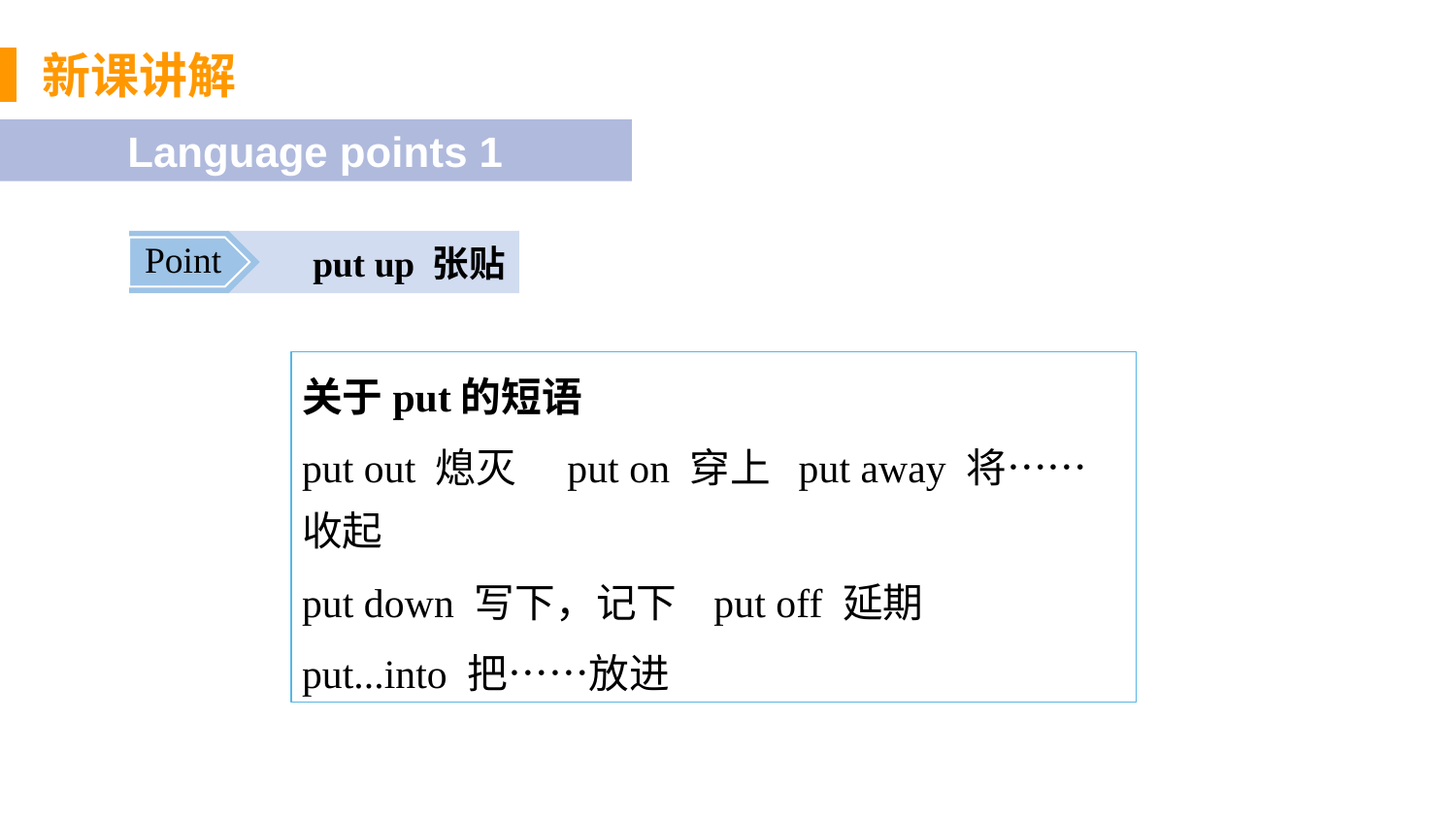

新课讲解

Language points 1

        put up 张贴

Point

关于put的短语
put out 熄灭　put on 穿上  put away 将……收起
put down 写下，记下   put off 延期
put...into 把……放进